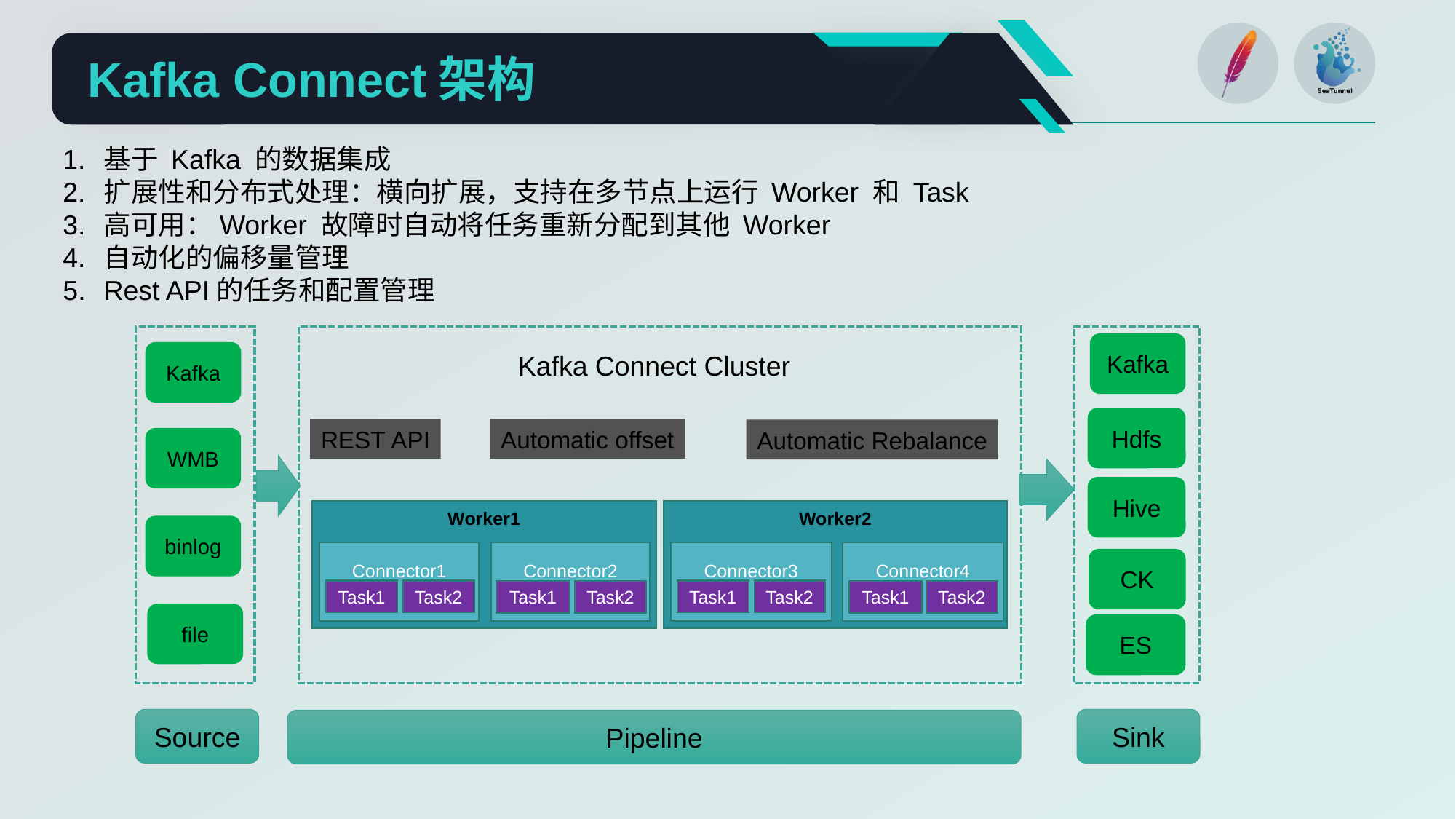

Kafka Connect架构
基于 Kafka 的数据集成
扩展性和分布式处理：横向扩展，支持在多节点上运行 Worker 和 Task
高可用：Worker 故障时自动将任务重新分配到其他 Worker
自动化的偏移量管理
Rest API的任务和配置管理

Kafka
Kafka
Kafka Connect Cluster
Hdfs
REST API
Automatic offset
Automatic Rebalance
WMB

Hive

Worker1
Worker2
binlog
Connector1

Connector3

Connector2

Connector4

CK
Task1
Task2
Task1
Task2
Task1
Task2
Task1
Task2
file
ES
Sink
Source
Pipeline